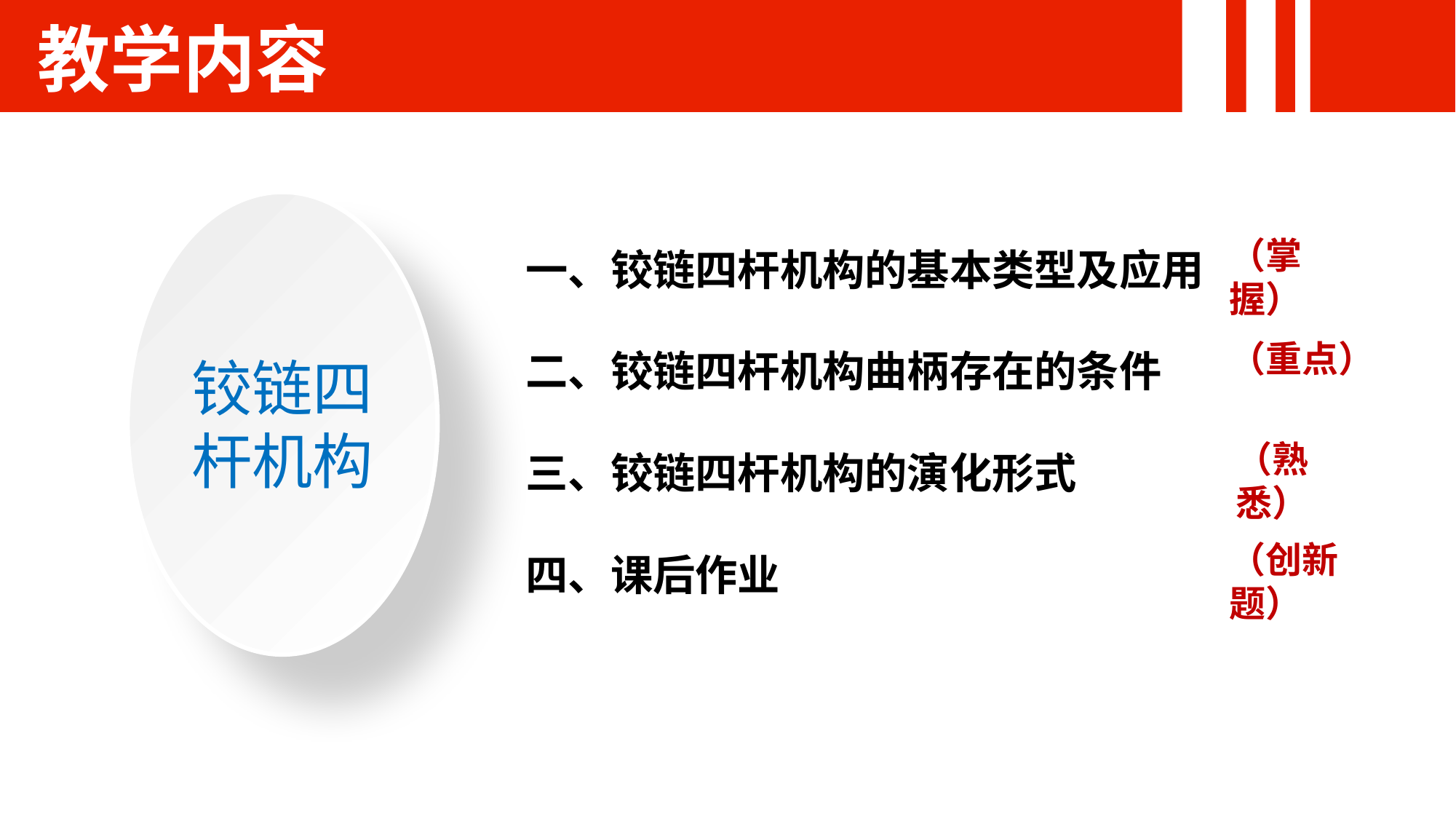

教学内容
一、铰链四杆机构的基本类型及应用
二、铰链四杆机构曲柄存在的条件
三、铰链四杆机构的演化形式
四、课后作业

铰链四杆机构
（掌握）
（重点）
（熟悉）
（创新题）